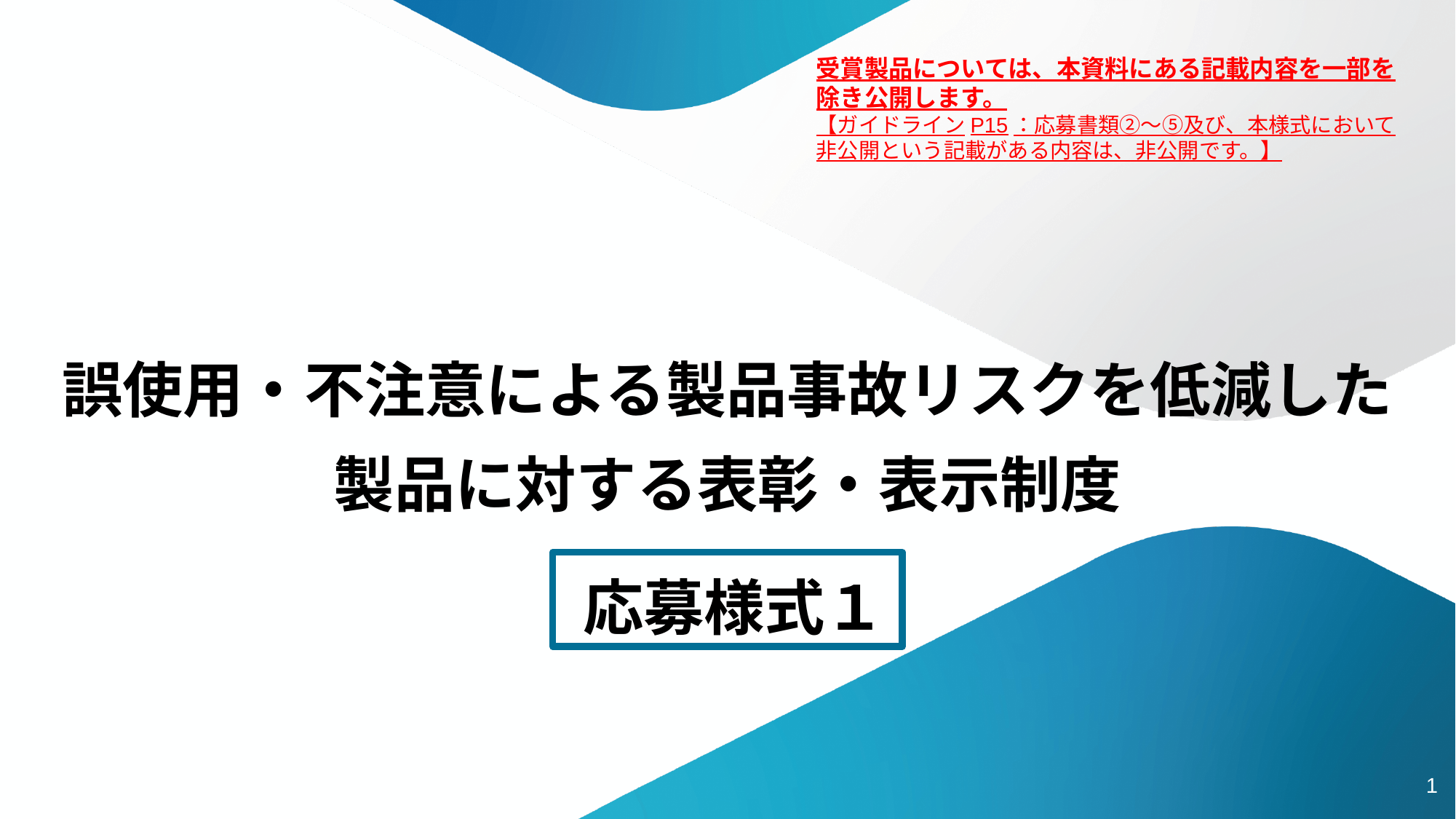

受賞製品については、本資料にある記載内容を一部を除き公開します。
【ガイドラインP15：応募書類②～⑤及び、本様式において非公開という記載がある内容は、非公開です。】
# 誤使用・不注意による製品事故リスクを低減した製品に対する表彰・表示制度
応募様式１
1